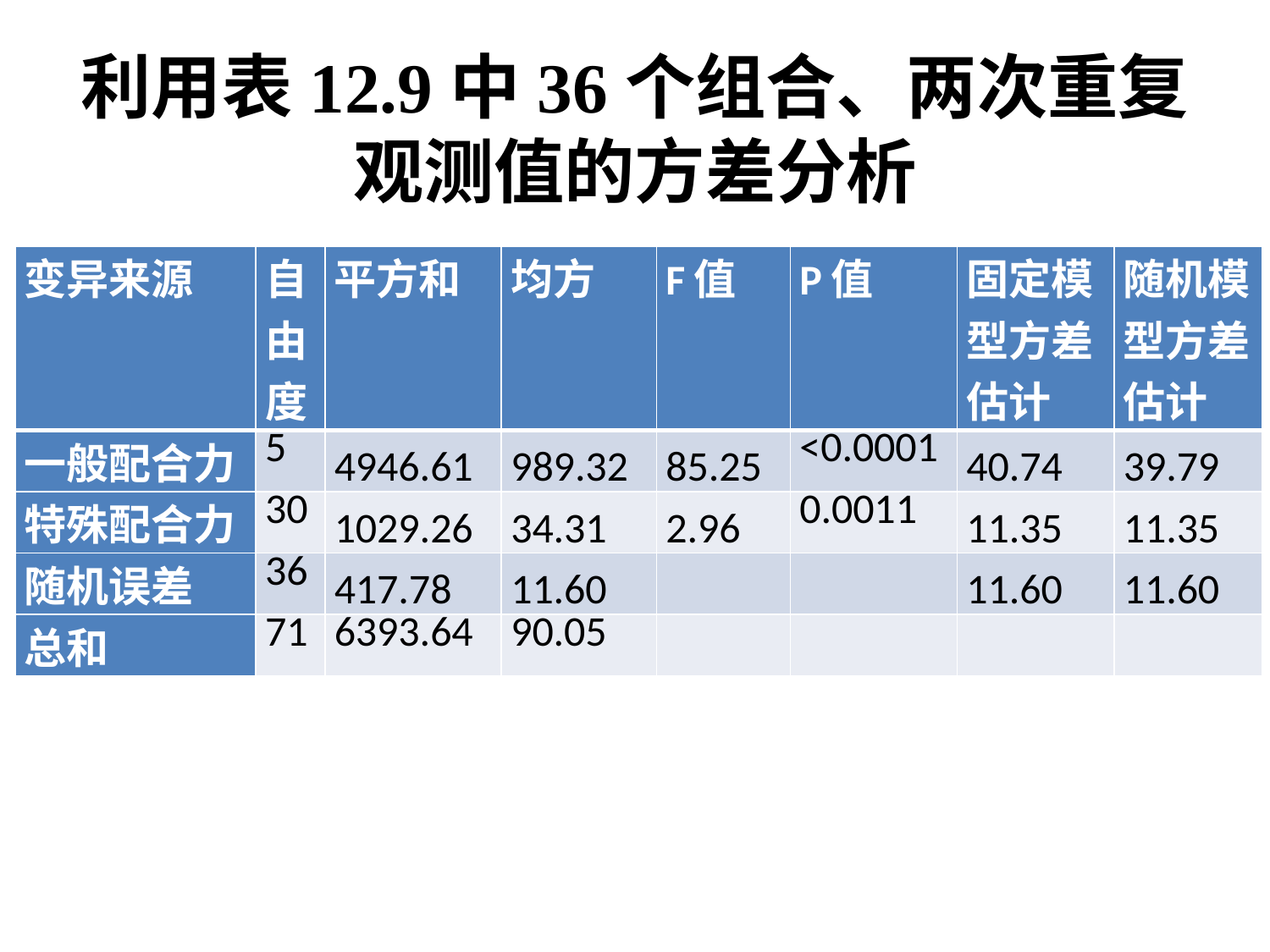

# 利用表12.9中36个组合、两次重复观测值的方差分析
| 变异来源 | 自由度 | 平方和 | 均方 | F值 | P值 | 固定模型方差估计 | 随机模型方差估计 |
| --- | --- | --- | --- | --- | --- | --- | --- |
| 一般配合力 | 5 | 4946.61 | 989.32 | 85.25 | <0.0001 | 40.74 | 39.79 |
| 特殊配合力 | 30 | 1029.26 | 34.31 | 2.96 | 0.0011 | 11.35 | 11.35 |
| 随机误差 | 36 | 417.78 | 11.60 |  |  | 11.60 | 11.60 |
| 总和 | 71 | 6393.64 | 90.05 |  |  |  |  |